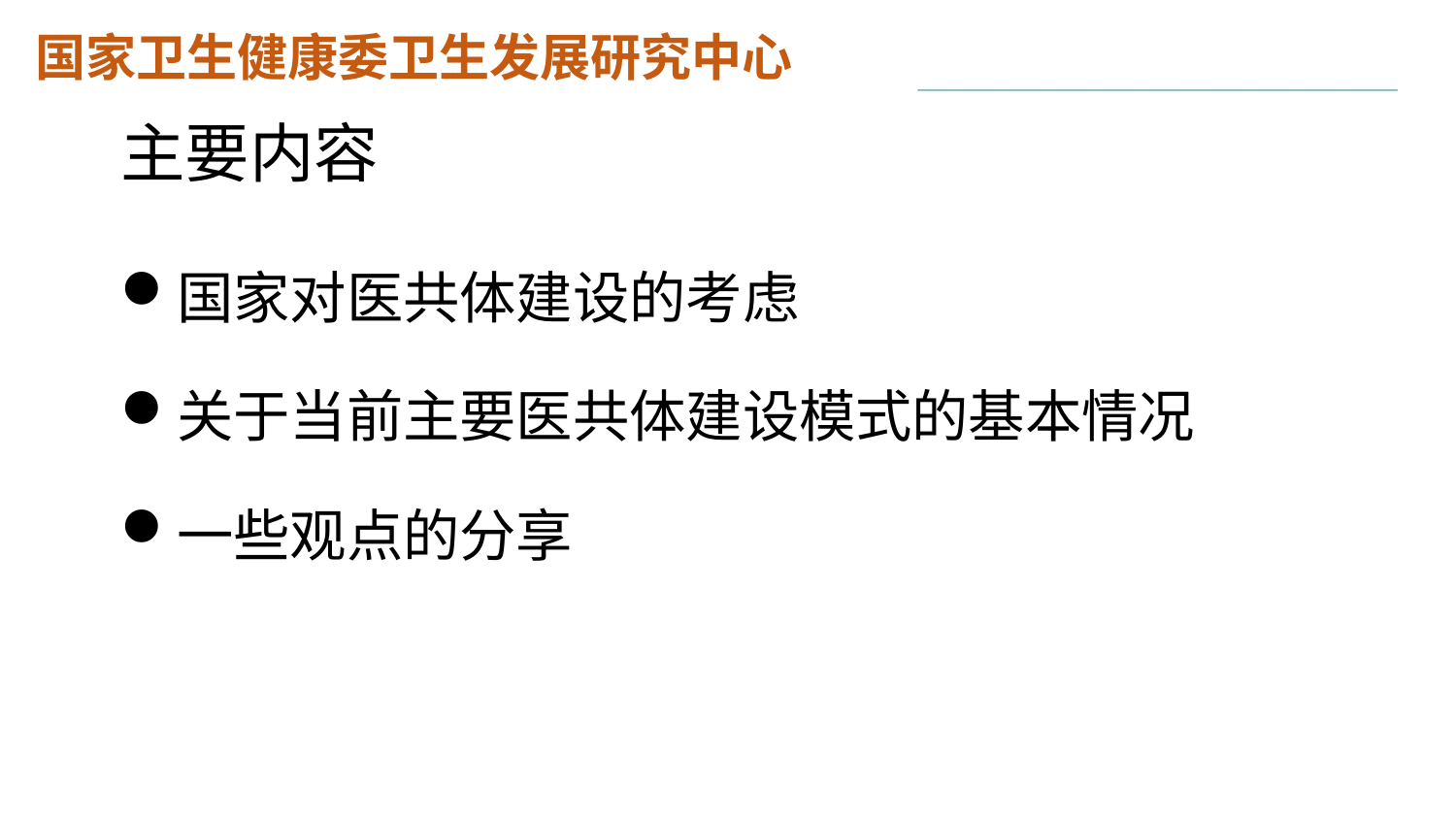

# 主要内容
国家对医共体建设的考虑
关于当前主要医共体建设模式的基本情况
一些观点的分享